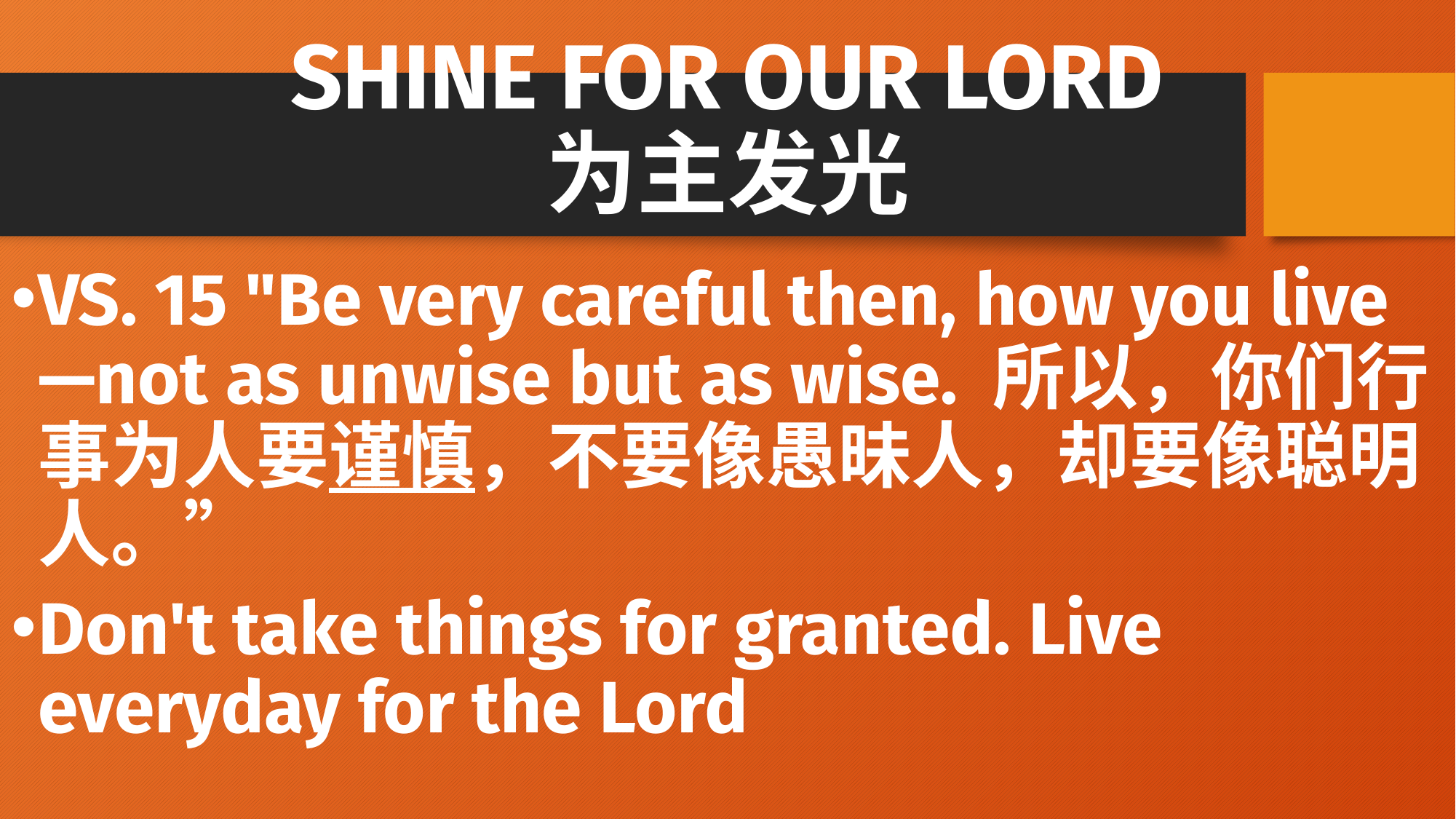

# SHINE FOR OUR LORD 为主发光
VS. 15 "Be very careful then, how you live—not as unwise but as wise. 所以，你们行事为人要谨慎，不要像愚昧人，却要像聪明人。”
Don't take things for granted. Live everyday for the Lord